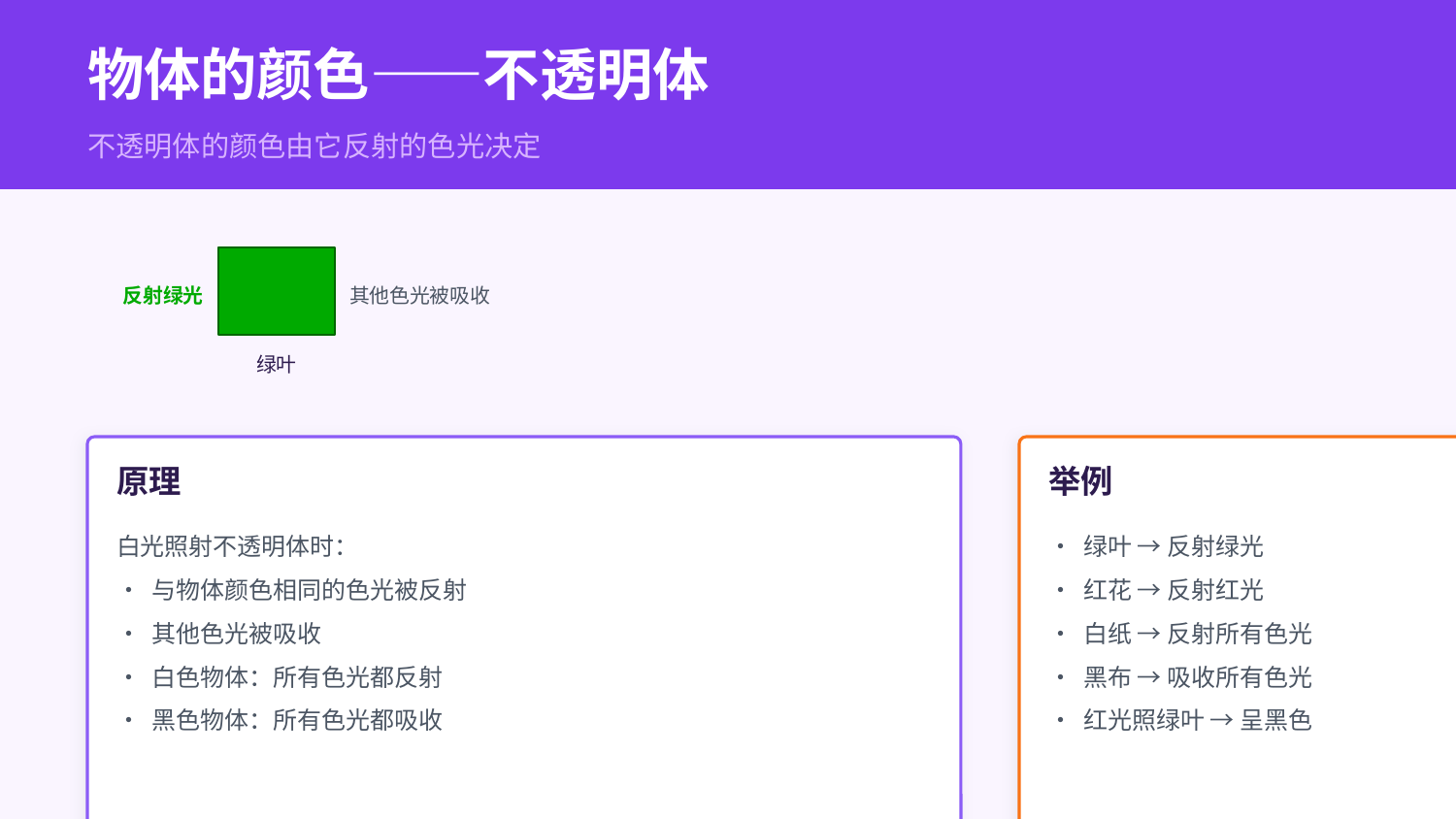

物体的颜色——不透明体
不透明体的颜色由它反射的色光决定

反射绿光
其他色光被吸收
绿叶

原理
举例
白光照射不透明体时：
• 与物体颜色相同的色光被反射
• 其他色光被吸收
• 白色物体：所有色光都反射
• 黑色物体：所有色光都吸收
• 绿叶 → 反射绿光
• 红花 → 反射红光
• 白纸 → 反射所有色光
• 黑布 → 吸收所有色光
• 红光照绿叶 → 呈黑色
苏科版物理 · 八年级上册
8